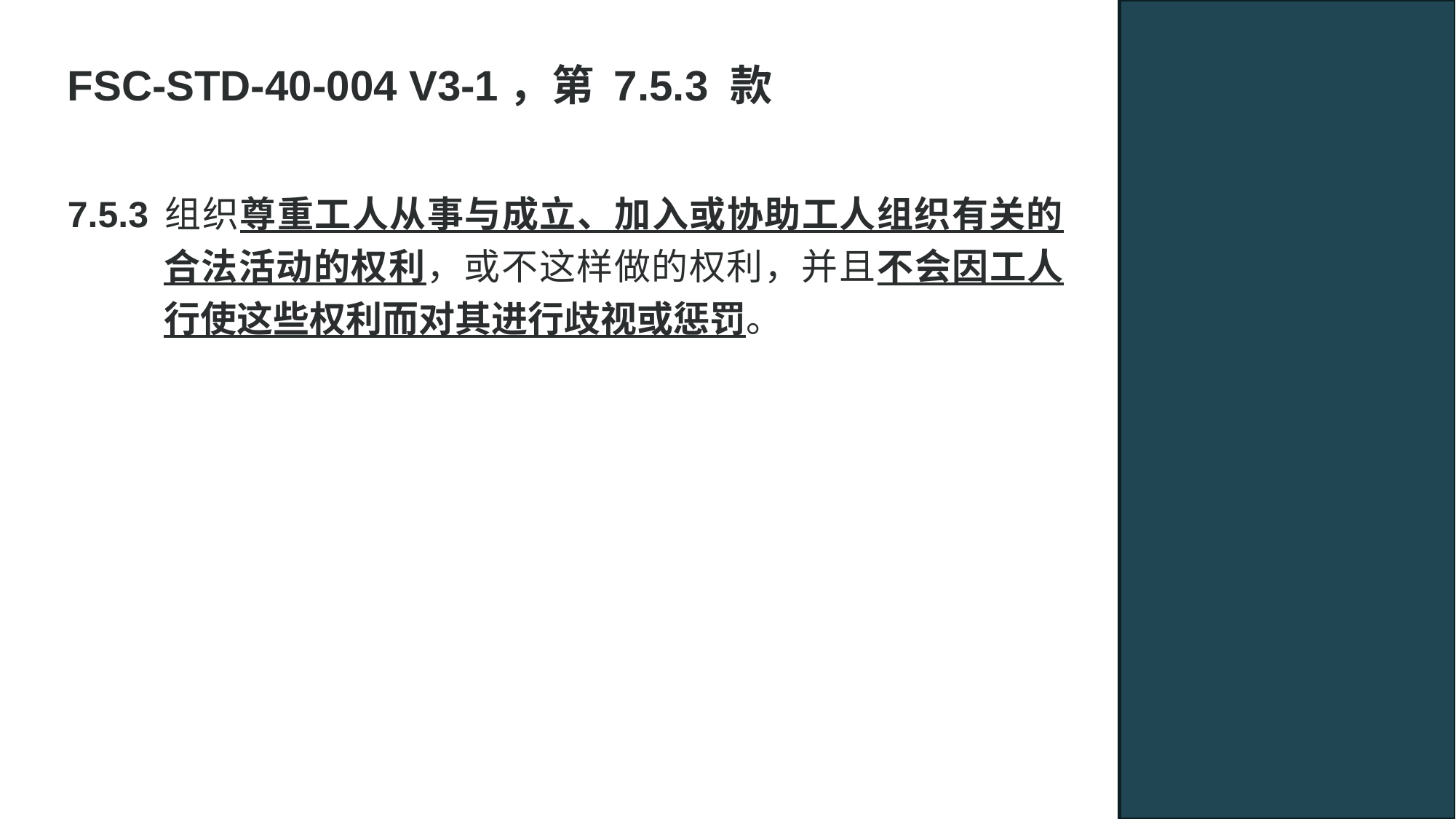

FSC-STD-40-004 V3-1，第 7.5.3 款
7.5.3	组织尊重工人从事与成立、加入或协助工人组织有关的合法活动的权利，或不这样做的权利，并且不会因工人行使这些权利而对其进行歧视或惩罚。